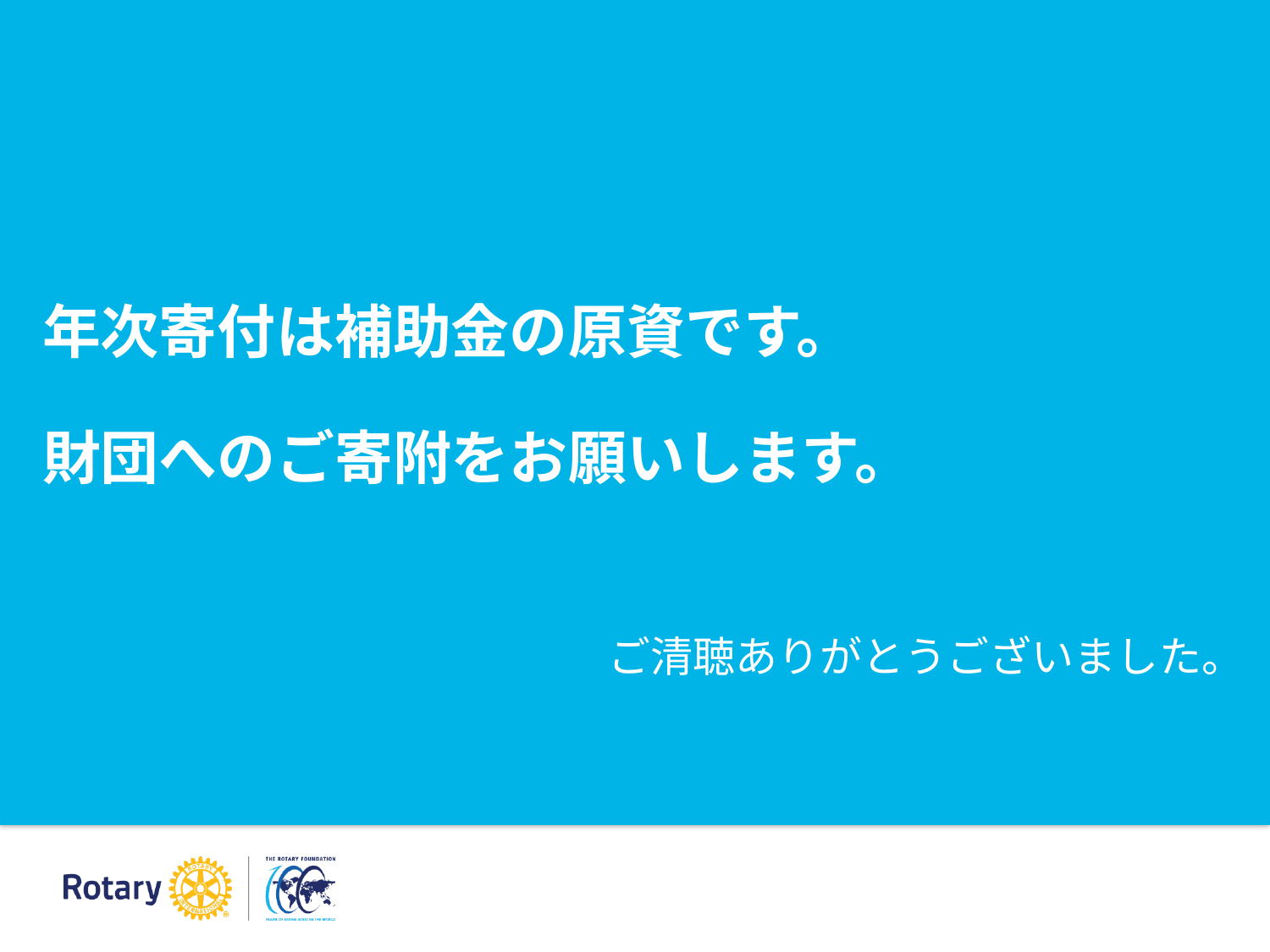

# 年次寄付は補助金の原資です。 財団へのご寄附をお願いします。
ご清聴ありがとうございました。